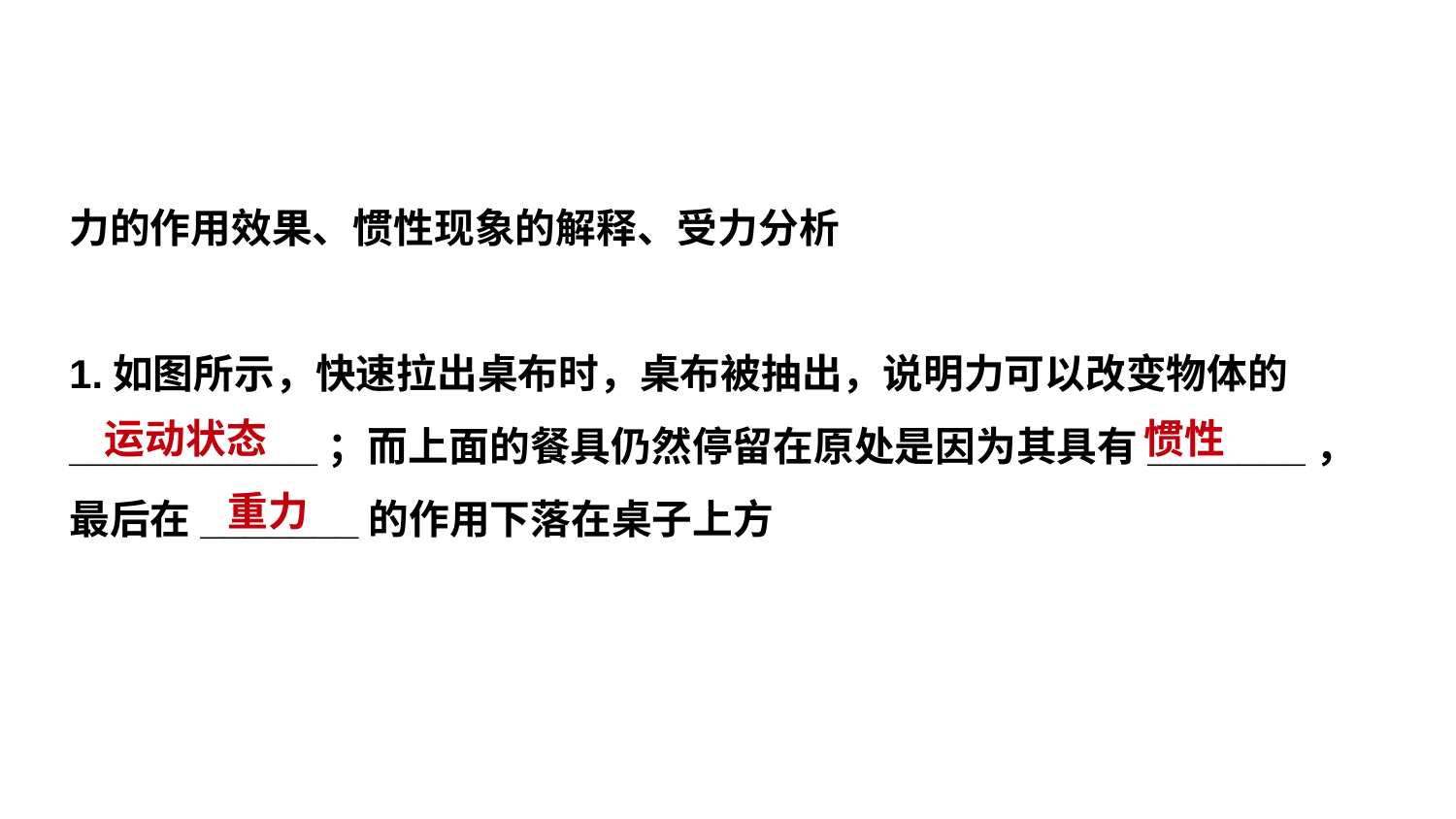

力的作用效果、惯性现象的解释、受力分析

1.如图所示，快速拉出桌布时，桌布被抽出，说明力可以改变物体的
___________；而上面的餐具仍然停留在原处是因为其具有_______，
最后在_______的作用下落在桌子上方
 运动状态
 惯性
 重力